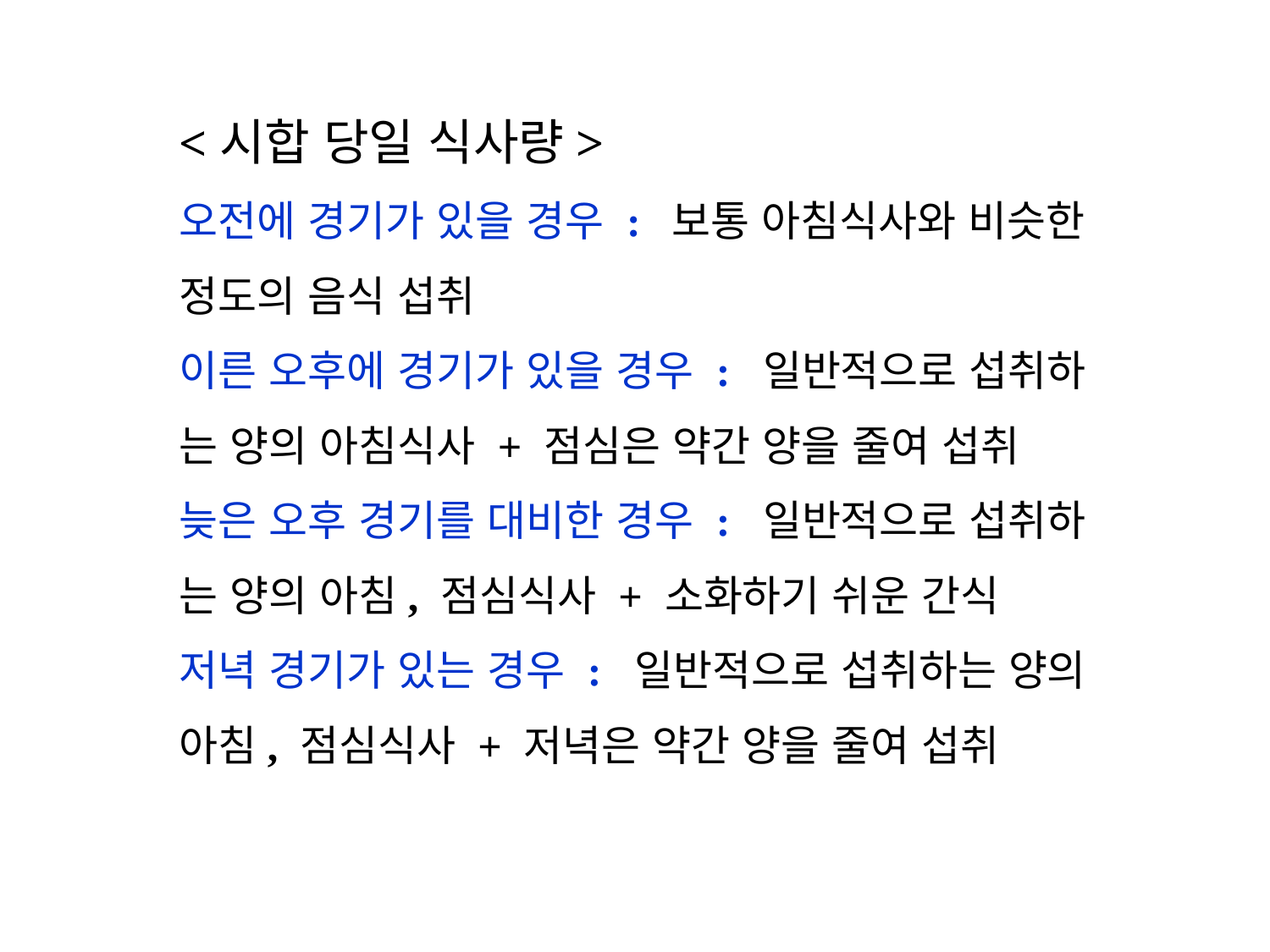

<시합 당일 식사량>
오전에 경기가 있을 경우 :  보통 아침식사와 비슷한
정도의 음식 섭취
이른 오후에 경기가 있을 경우 :  일반적으로 섭취하
는 양의 아침식사 + 점심은 약간 양을 줄여 섭취
늦은 오후 경기를 대비한 경우 :  일반적으로 섭취하
는 양의 아침, 점심식사 + 소화하기 쉬운 간식
저녁 경기가 있는 경우 :  일반적으로 섭취하는 양의
아침, 점심식사 + 저녁은 약간 양을 줄여 섭취